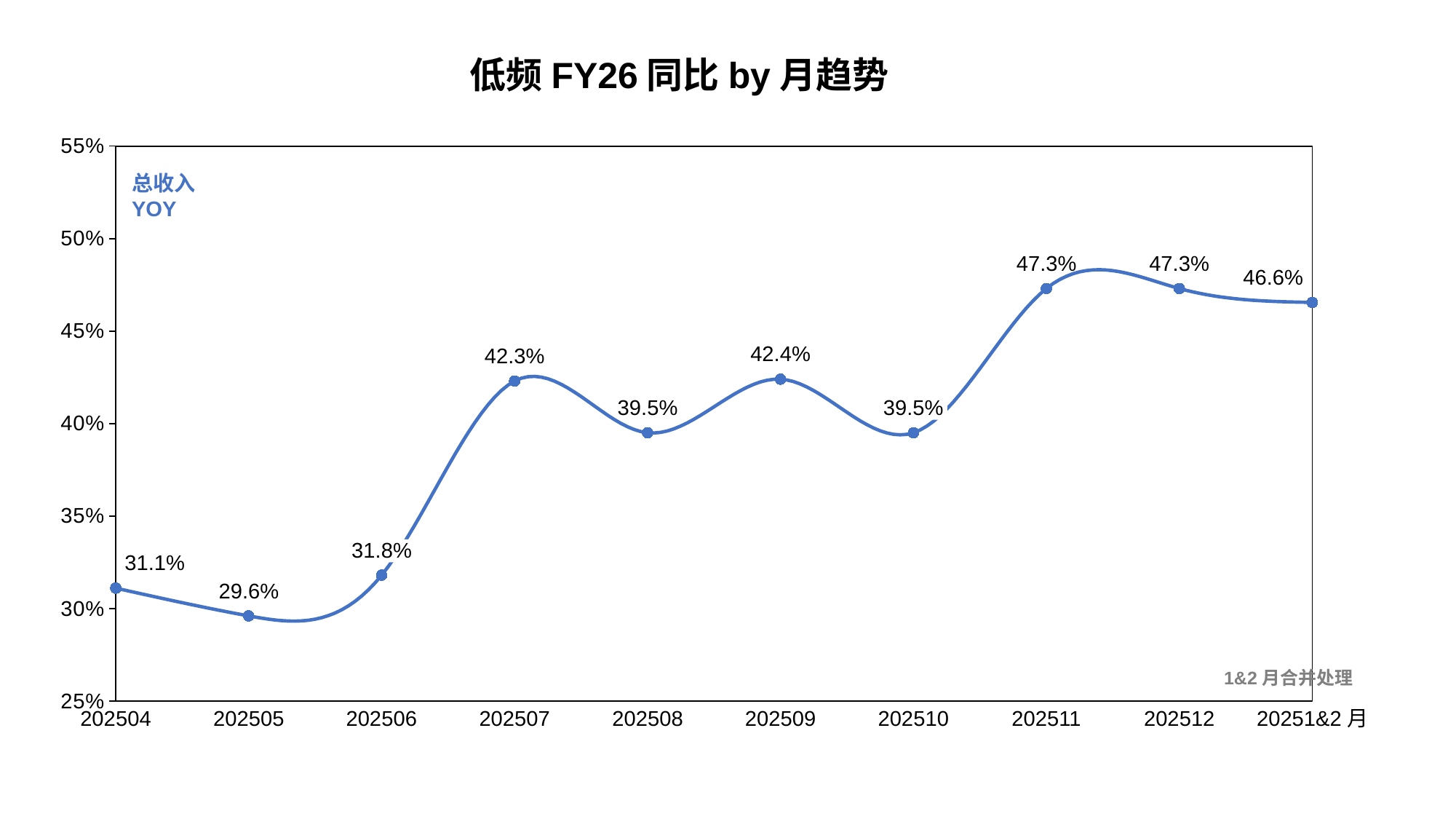

低频FY26同比by月趋势

### Chart

| Category |  |
|---|---|
总收入YOY
47.3%
47.3%
46.6%
42.4%
42.3%
39.5%
39.5%
31.8%
31.1%
29.6%
1&2月合并处理
202504
202505
202506
202507
202508
202509
202510
202511
202512
20251&2月